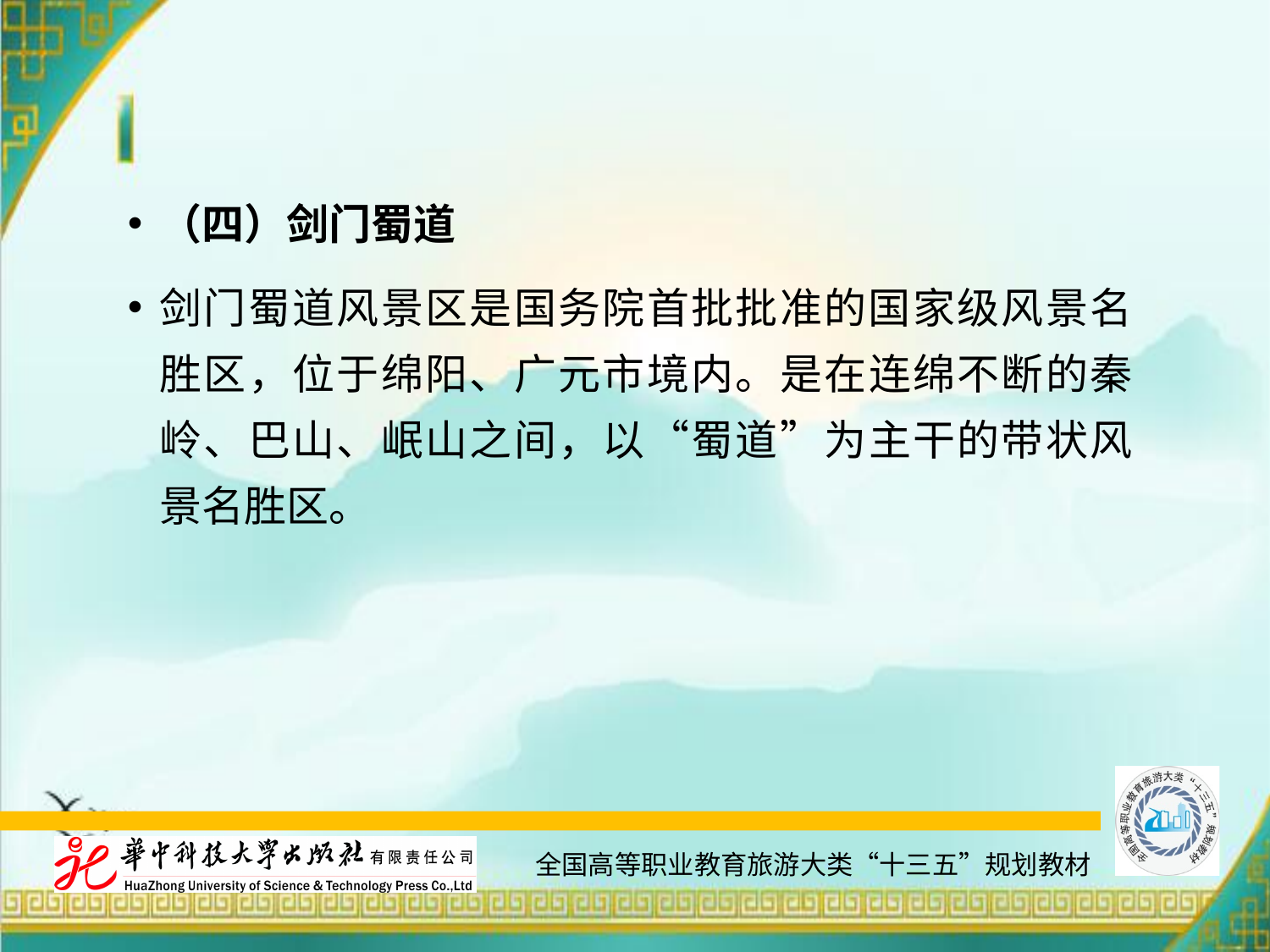

#
（四）剑门蜀道
剑门蜀道风景区是国务院首批批准的国家级风景名胜区，位于绵阳、广元市境内。是在连绵不断的秦岭、巴山、岷山之间，以“蜀道”为主干的带状风景名胜区。